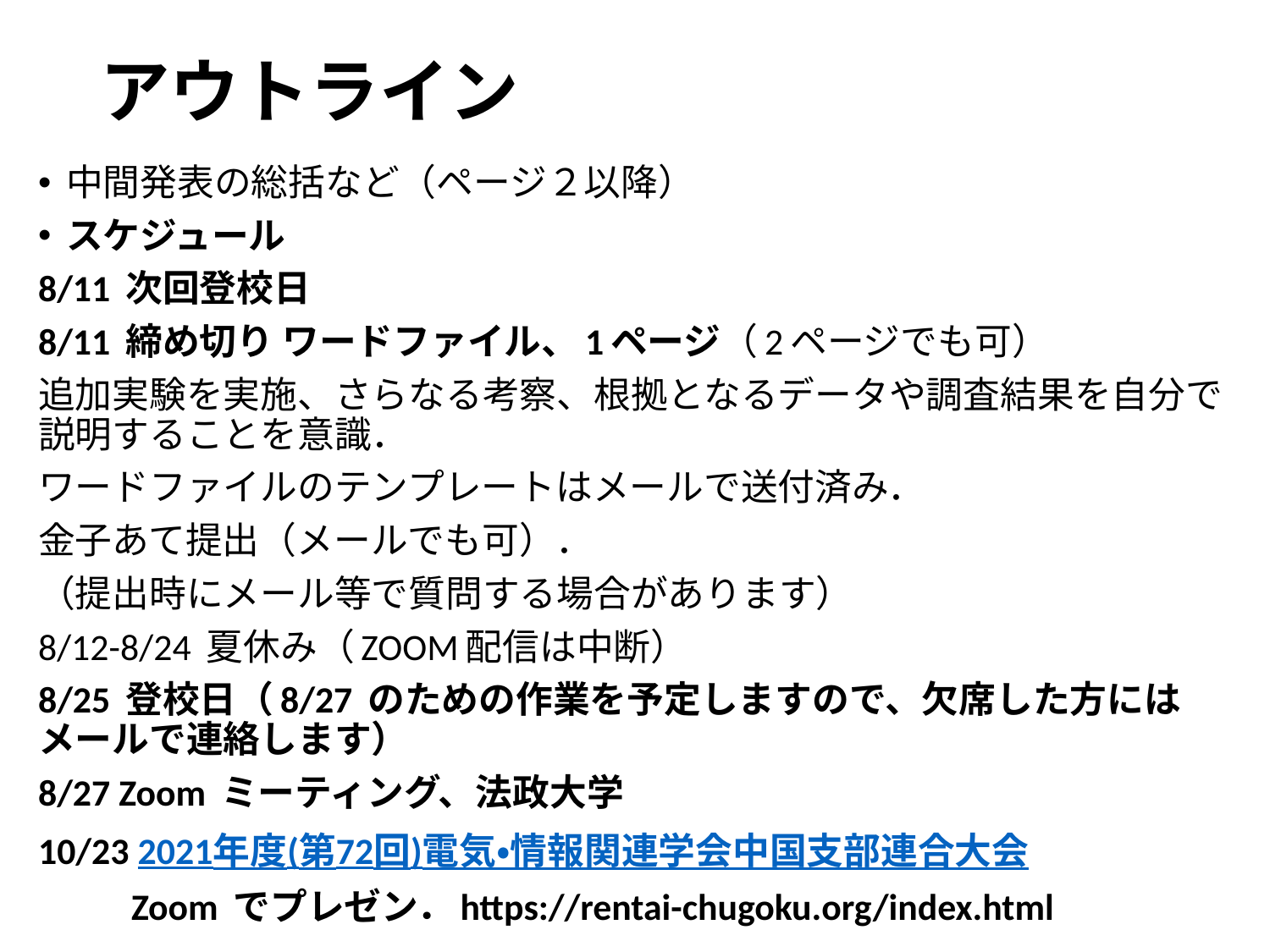

# アウトライン
中間発表の総括など（ページ２以降）
スケジュール
8/11 次回登校日
8/11 締め切り ワードファイル、1ページ（2ページでも可）
追加実験を実施、さらなる考察、根拠となるデータや調査結果を自分で説明することを意識．
ワードファイルのテンプレートはメールで送付済み．
金子あて提出（メールでも可）．
（提出時にメール等で質問する場合があります）
8/12-8/24 夏休み（ZOOM配信は中断）
8/25 登校日（8/27 のための作業を予定しますので、欠席した方にはメールで連絡します）
8/27 Zoom ミーティング、法政大学
10/23 2021年度(第72回)電気・情報関連学会中国支部連合大会
           Zoom でプレゼン．https://rentai-chugoku.org/index.html